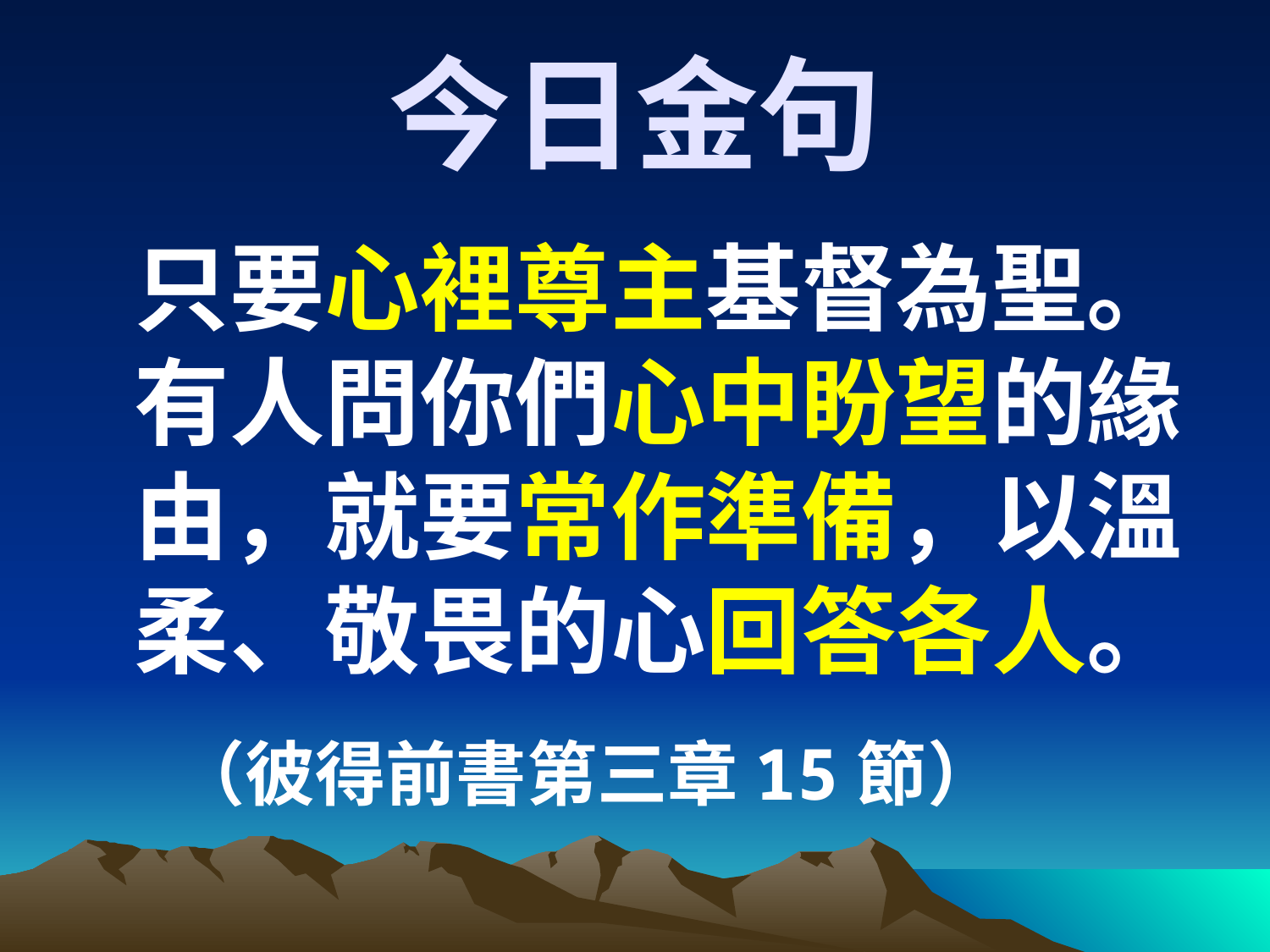

# 今日金句
	只要心裡尊主基督為聖。有人問你們心中盼望的緣由，就要常作準備，以溫柔、敬畏的心回答各人。
   （彼得前書第三章15節）